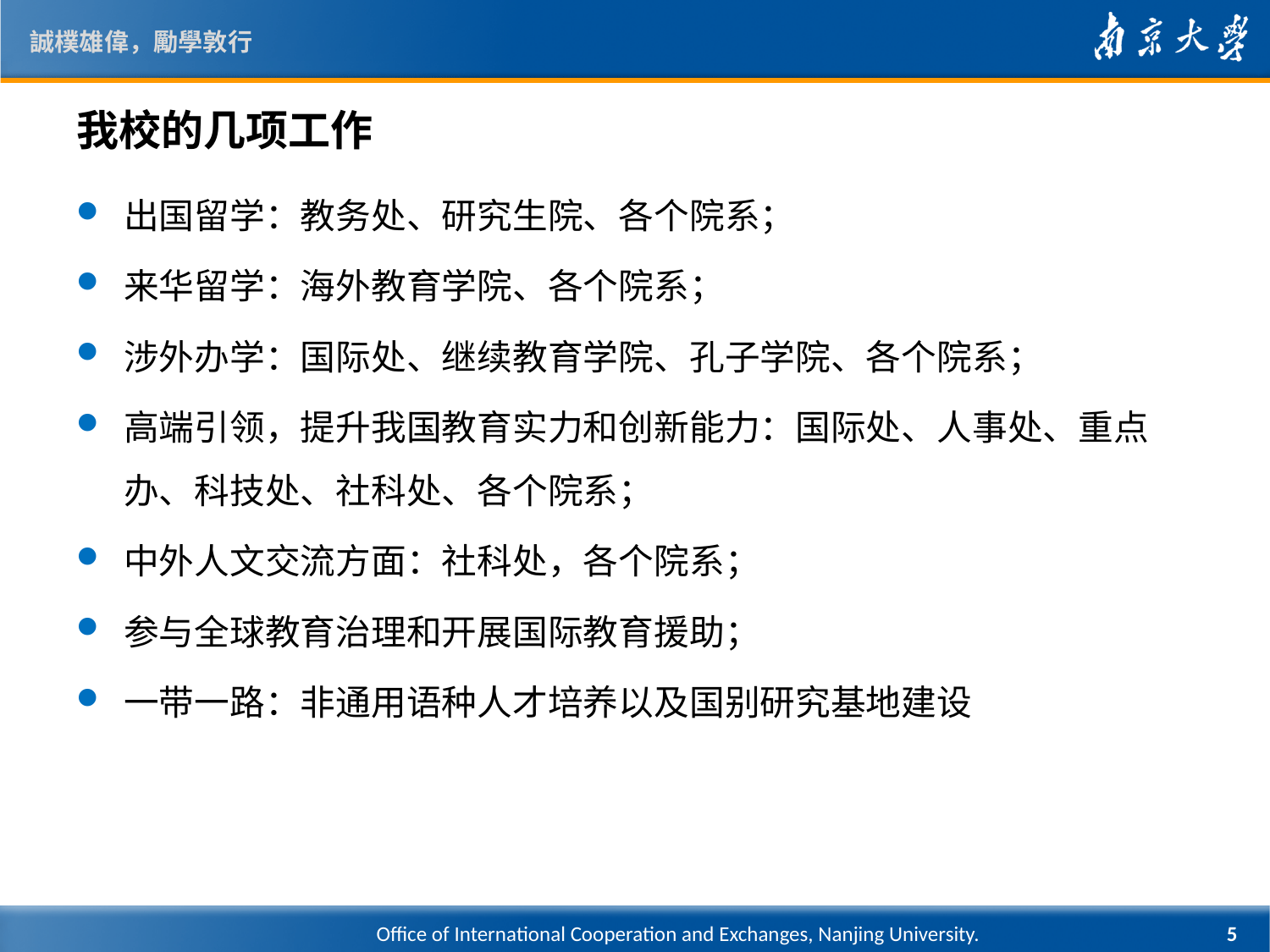

# 我校的几项工作
出国留学：教务处、研究生院、各个院系；
来华留学：海外教育学院、各个院系；
涉外办学：国际处、继续教育学院、孔子学院、各个院系；
高端引领，提升我国教育实力和创新能力：国际处、人事处、重点办、科技处、社科处、各个院系；
中外人文交流方面：社科处，各个院系；
参与全球教育治理和开展国际教育援助；
一带一路：非通用语种人才培养以及国别研究基地建设